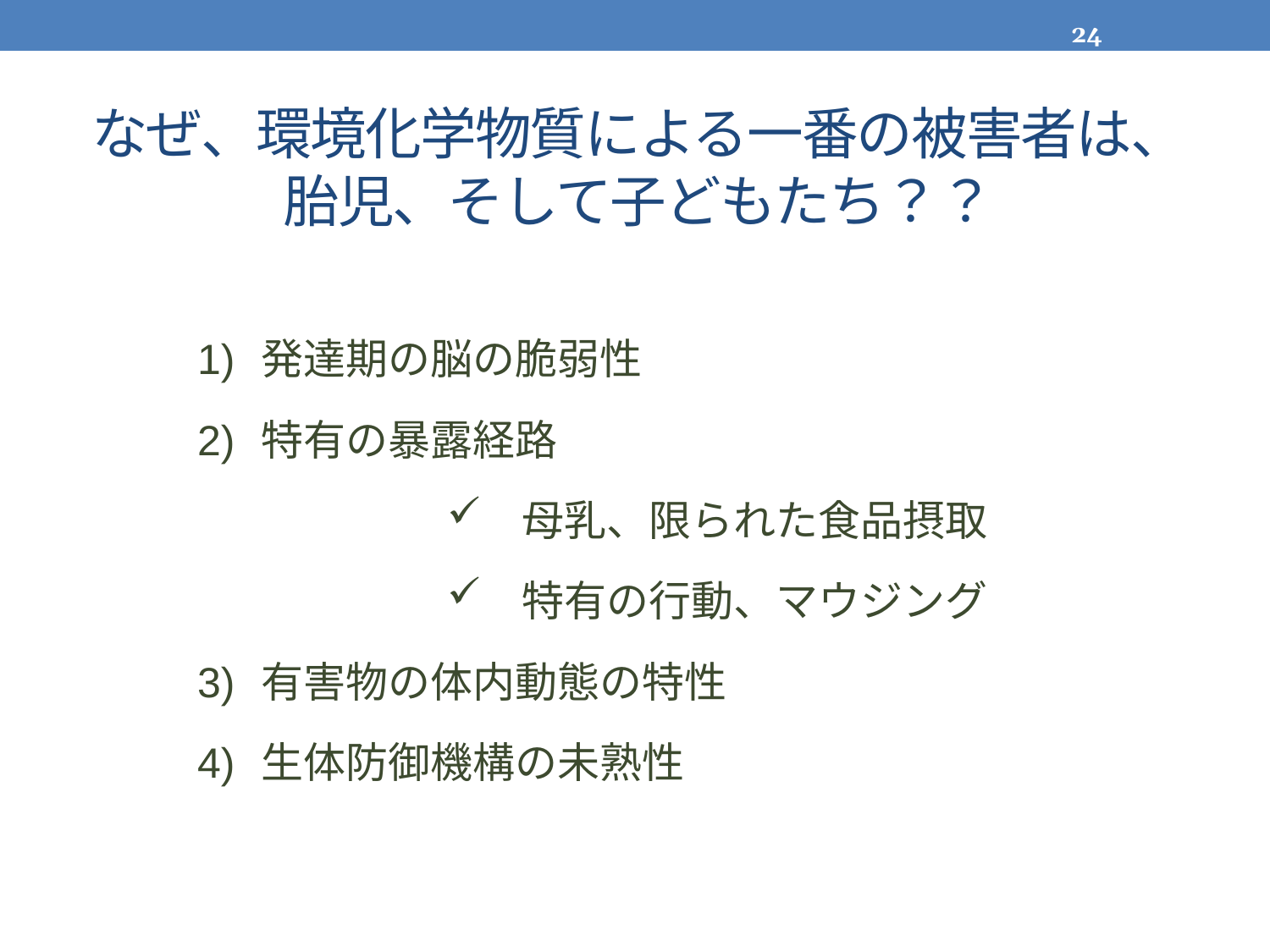

24
# なぜ、環境化学物質による一番の被害者は、 胎児、そして子どもたち？？
発達期の脳の脆弱性
特有の暴露経路
母乳、限られた食品摂取
特有の行動、マウジング
有害物の体内動態の特性
生体防御機構の未熟性